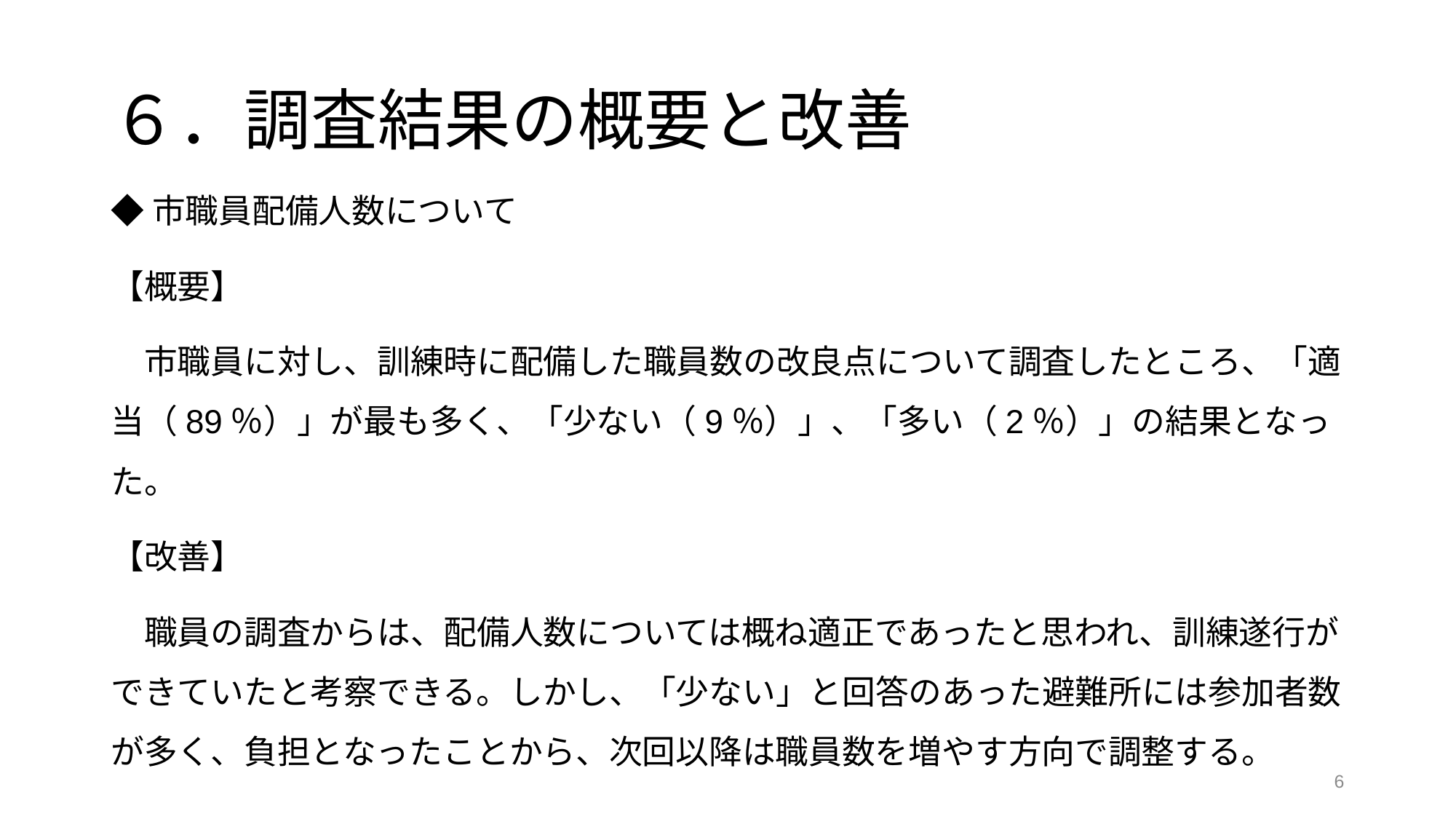

# ６．調査結果の概要と改善
◆市職員配備人数について
【概要】
　市職員に対し、訓練時に配備した職員数の改良点について調査したところ、「適当（89％）」が最も多く、「少ない（9％）」、「多い（2％）」の結果となった。
【改善】
　職員の調査からは、配備人数については概ね適正であったと思われ、訓練遂行ができていたと考察できる。しかし、「少ない」と回答のあった避難所には参加者数が多く、負担となったことから、次回以降は職員数を増やす方向で調整する。

6